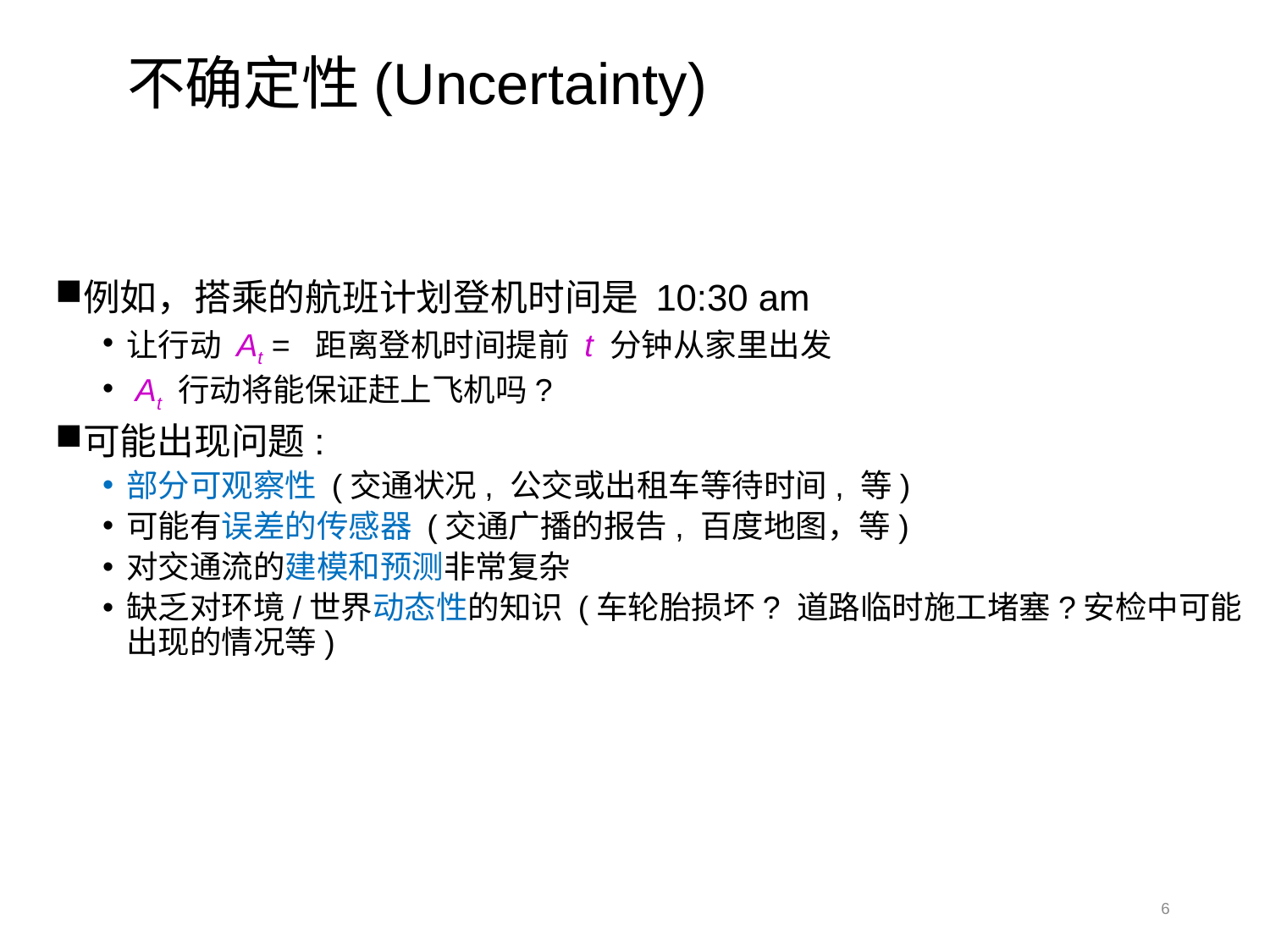

# 不确定性(Uncertainty)
例如，搭乘的航班计划登机时间是 10:30 am
让行动 At =  距离登机时间提前 t 分钟从家里出发
 At 行动将能保证赶上飞机吗?
可能出现问题:
部分可观察性 (交通状况, 公交或出租车等待时间, 等)
可能有误差的传感器 (交通广播的报告, 百度地图，等)
对交通流的建模和预测非常复杂
缺乏对环境/世界动态性的知识 (车轮胎损坏? 道路临时施工堵塞?安检中可能出现的情况等)
6